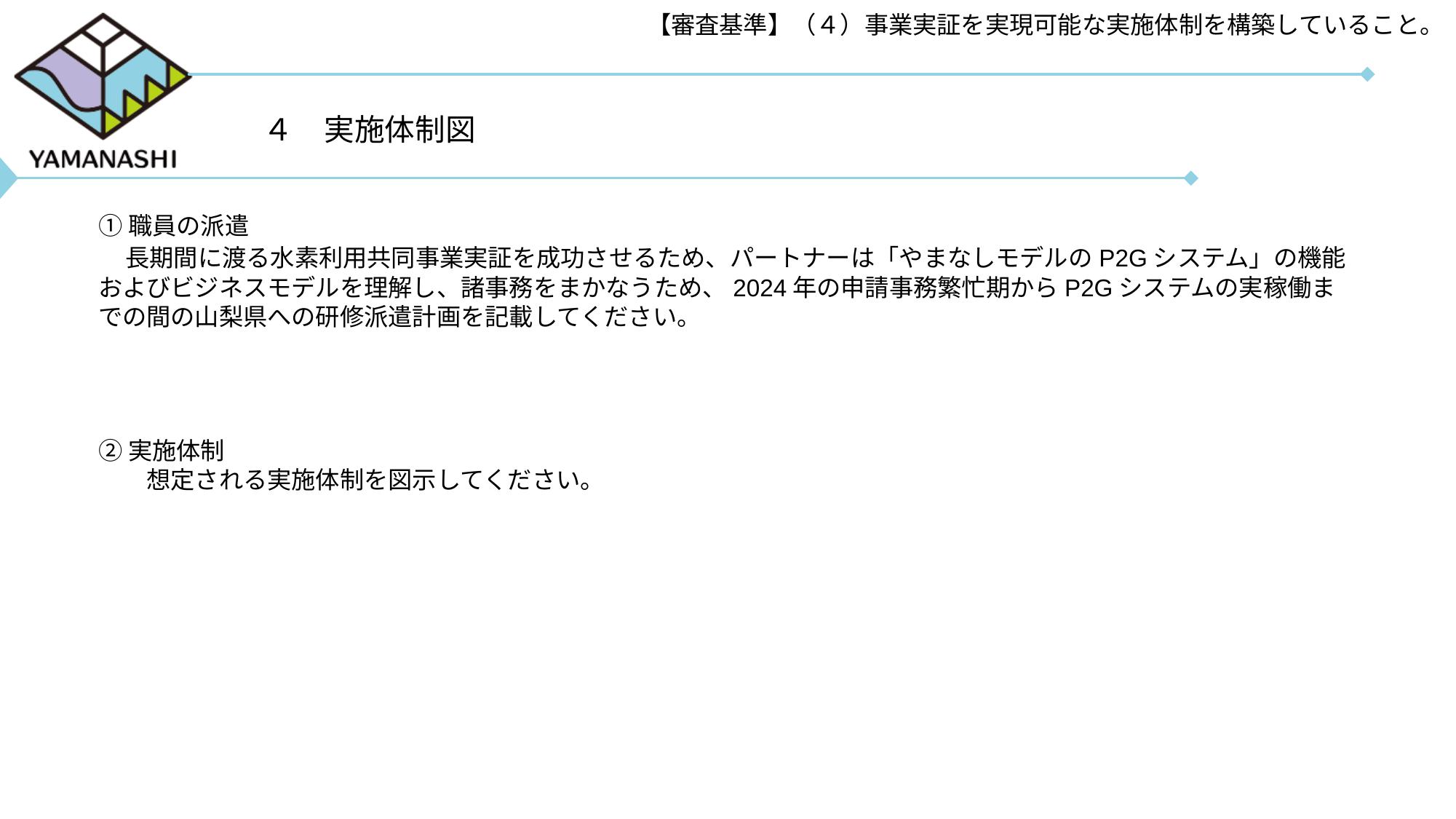

【審査基準】（４）事業実証を実現可能な実施体制を構築していること。
４　実施体制図
①職員の派遣
　長期間に渡る水素利用共同事業実証を成功させるため、パートナーは「やまなしモデルのP2Gシステム」の機能およびビジネスモデルを理解し、諸事務をまかなうため、2024年の申請事務繁忙期からP2Gシステムの実稼働までの間の山梨県への研修派遣計画を記載してください。
②実施体制
　　想定される実施体制を図示してください。